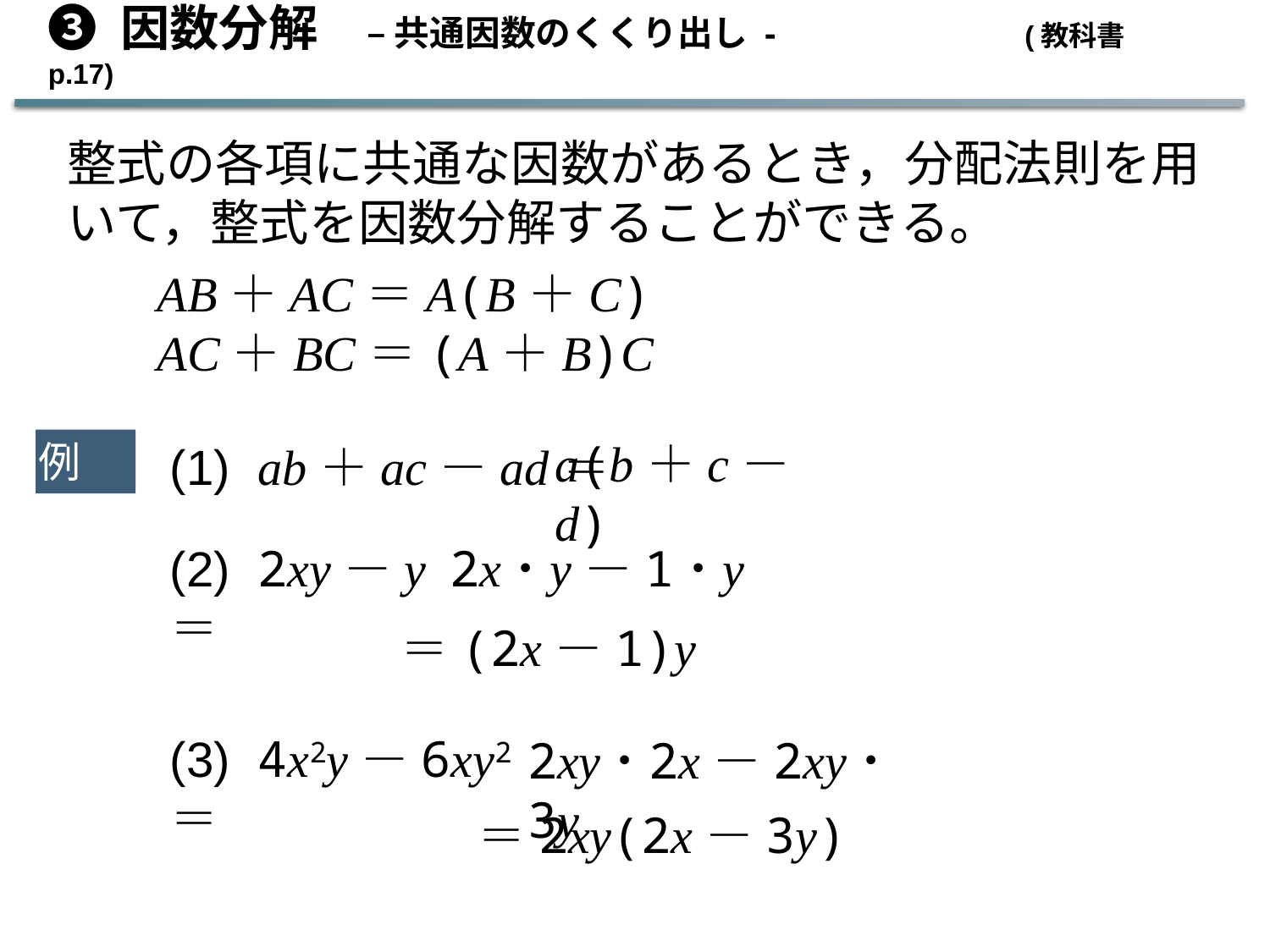

➌ 因数分解　– 共通因数のくくり出し -		         (教科書 p.17)
整式の各項に共通な因数があるとき，分配法則を用いて，整式を因数分解することができる。
AB＋AC＝A(B＋C)
AC＋BC＝(A＋B)C
a(b＋c－d)
例15
(1)  ab＋ac－ad＝

(2)  2xy－y＝
2x･y－1･y
＝(2x－1)y
(3)  4x2y－6xy2＝
2xy･2x－2xy･3y
＝2xy(2x－3y)